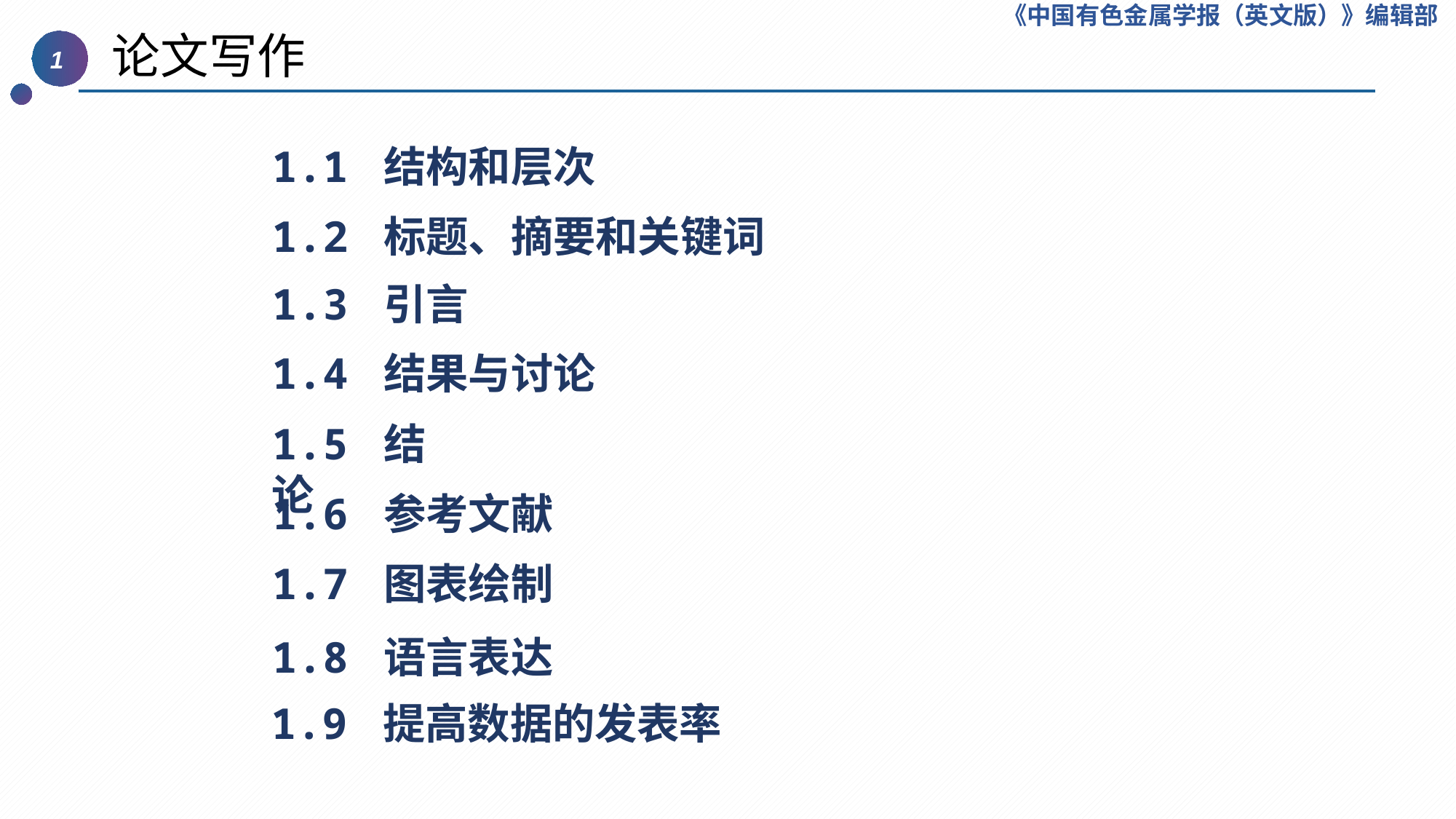

《中国有色金属学报（英文版）》编辑部

      论文写作

1

1.1 结构和层次
1.2 标题、摘要和关键词

1.3 引言
1.4 结果与讨论
1.5 结论
1.6 参考文献
1.7 图表绘制
1.8 语言表达
1.9 提高数据的发表率